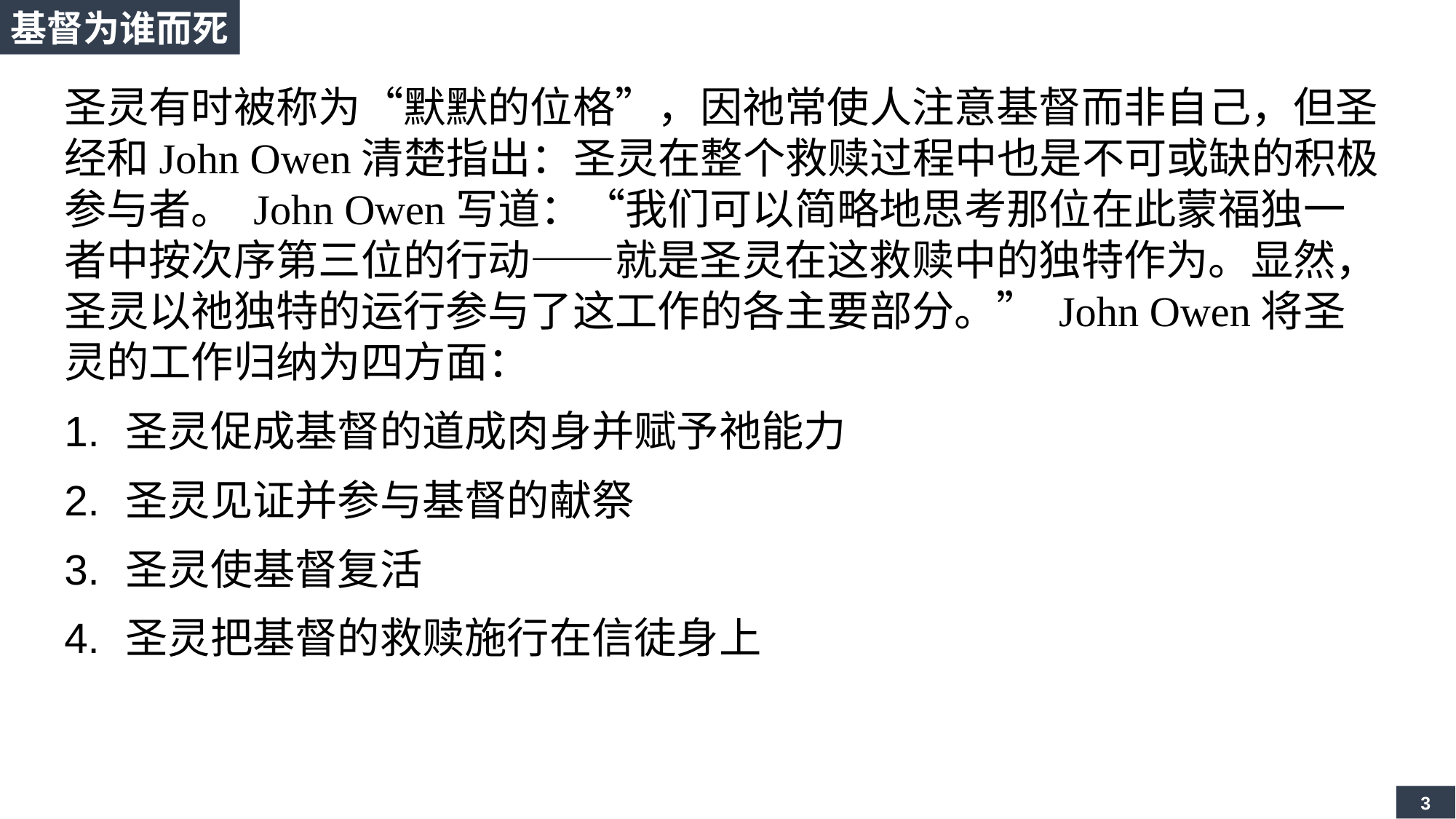

基督为谁而死
圣灵有时被称为“默默的位格”，因祂常使人注意基督而非自己，但圣经和John Owen清楚指出：圣灵在整个救赎过程中也是不可或缺的积极参与者。 John Owen写道：“我们可以简略地思考那位在此蒙福独一者中按次序第三位的行动——就是圣灵在这救赎中的独特作为。显然，圣灵以祂独特的运行参与了这工作的各主要部分。” John Owen将圣灵的工作归纳为四方面：
圣灵促成基督的道成肉身并赋予祂能力
圣灵见证并参与基督的献祭
圣灵使基督复活
圣灵把基督的救赎施行在信徒身上
3